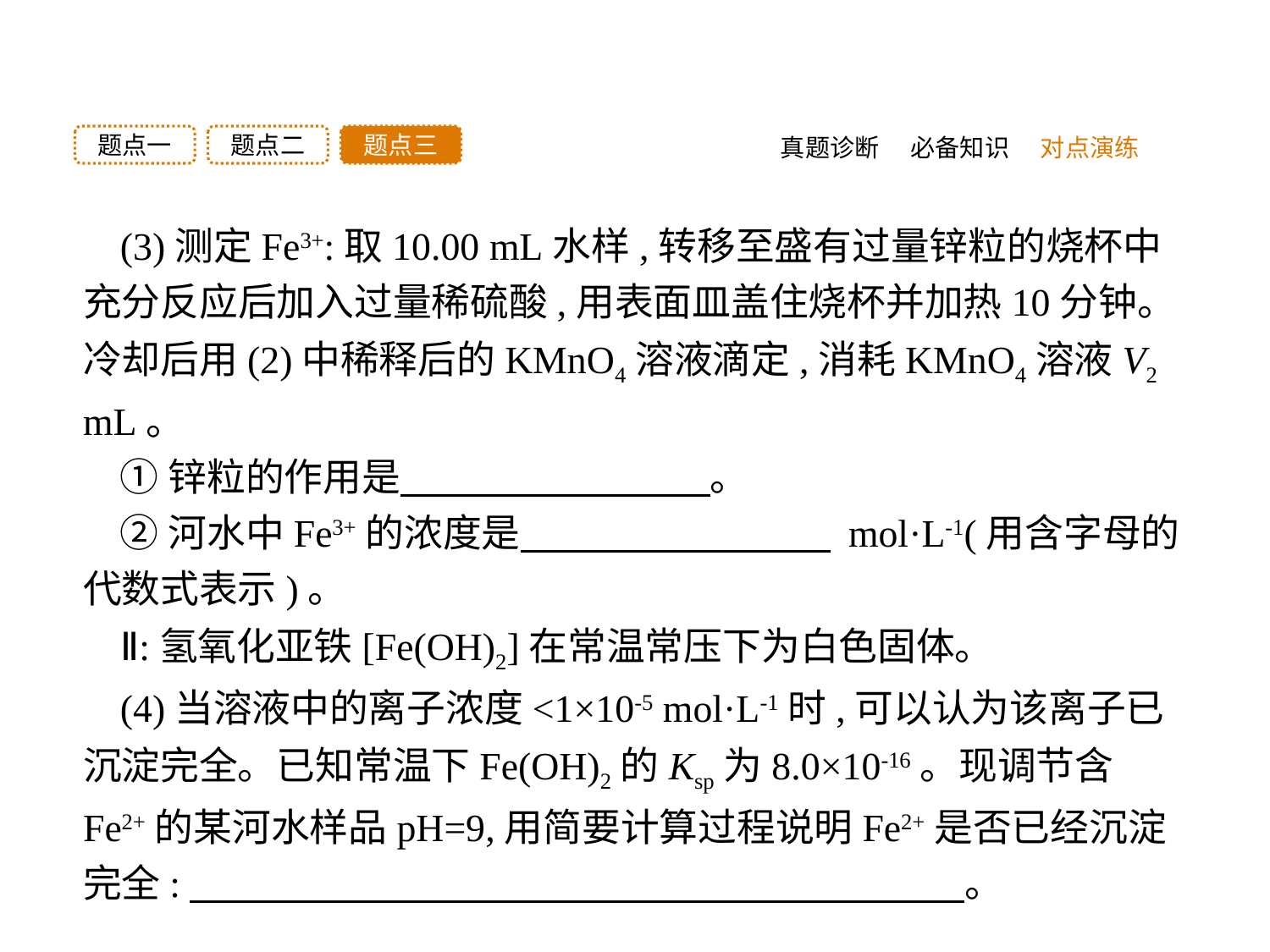

题点三
题点二
题点一
真题诊断
必备知识
对点演练
(3)测定Fe3+:取10.00 mL水样,转移至盛有过量锌粒的烧杯中充分反应后加入过量稀硫酸,用表面皿盖住烧杯并加热10分钟。冷却后用(2)中稀释后的KMnO4溶液滴定,消耗KMnO4溶液V2 mL。
①锌粒的作用是　　　　　　　　。
②河水中Fe3+的浓度是　　　　　　　　 mol·L-1(用含字母的代数式表示)。
Ⅱ:氢氧化亚铁[Fe(OH)2]在常温常压下为白色固体。
(4)当溶液中的离子浓度<1×10-5 mol·L-1时,可以认为该离子已沉淀完全。已知常温下Fe(OH)2的Ksp为8.0×10-16。现调节含Fe2+的某河水样品pH=9,用简要计算过程说明Fe2+是否已经沉淀完全:　　　　　　　　　　　　　　　　　　　　。